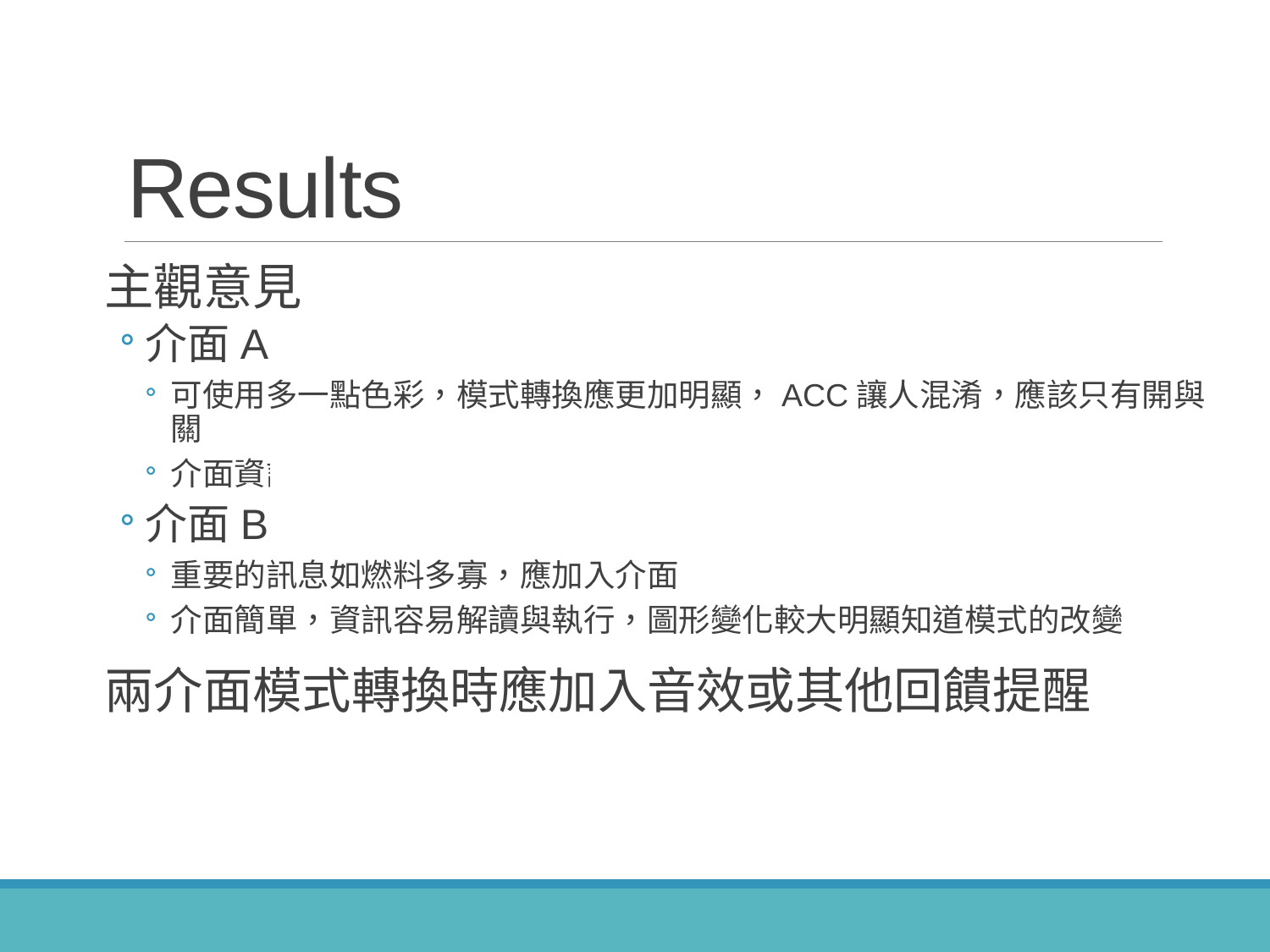

# Results
主觀意見
介面A
可使用多一點色彩，模式轉換應更加明顯，ACC讓人混淆，應該只有開與關
介面資訊較多
介面B
重要的訊息如燃料多寡，應加入介面
介面簡單，資訊容易解讀與執行，圖形變化較大明顯知道模式的改變
兩介面模式轉換時應加入音效或其他回饋提醒